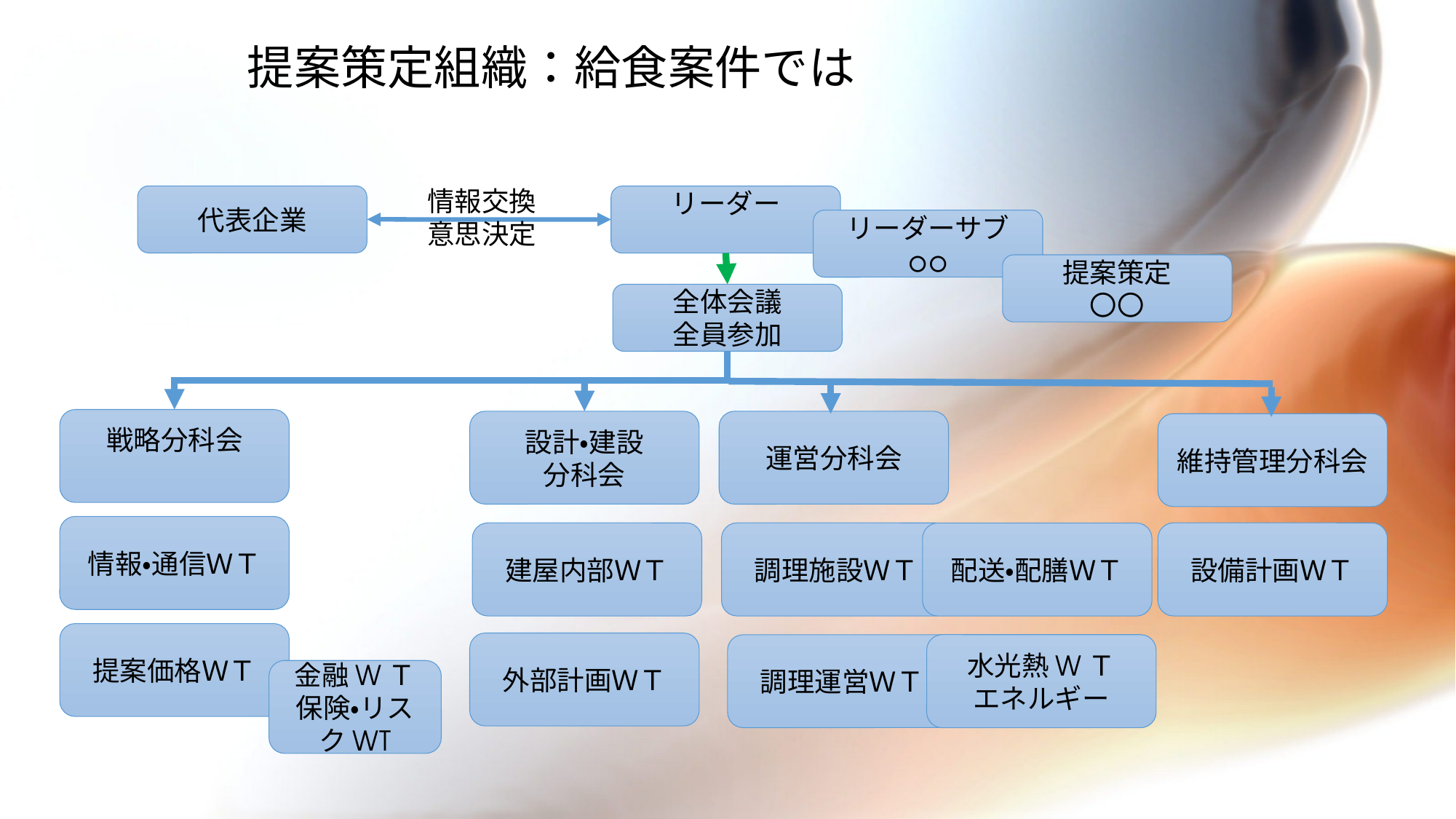

# 提案策定組織：給食案件では
情報交換
意思決定
代表企業
リーダー

リーダーサブ
○○
提案策定
〇〇
全体会議
全員参加
戦略分科会

設計・建設
分科会
運営分科会
維持管理分科会
情報・通信ＷＴ
設備計画ＷＴ
建屋内部ＷＴ
調理施設ＷＴ
配送・配膳ＷＴ
提案価格ＷＴ
外部計画ＷＴ
水光熱WＴ
エネルギー
調理運営ＷＴ
金融WＴ
保険・リスクWT